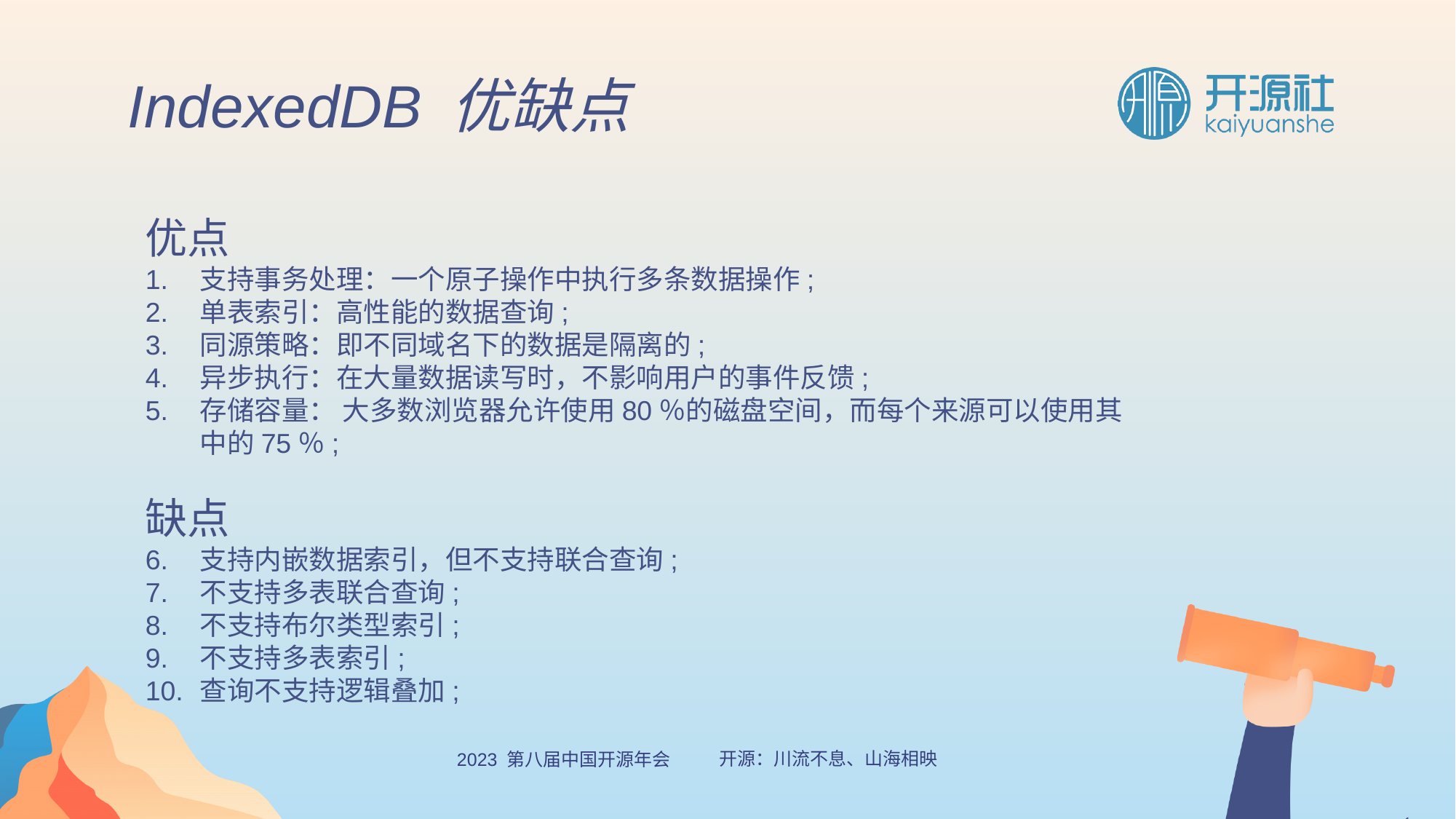

IndexedDB 优缺点
优点
支持事务处理：一个原子操作中执行多条数据操作;
单表索引：高性能的数据查询;
同源策略：即不同域名下的数据是隔离的;
异步执行：在大量数据读写时，不影响用户的事件反馈;
存储容量： 大多数浏览器允许使用80％的磁盘空间，而每个来源可以使用其中的75％;

缺点
支持内嵌数据索引，但不支持联合查询;
不支持多表联合查询;
不支持布尔类型索引;
不支持多表索引;
查询不支持逻辑叠加;